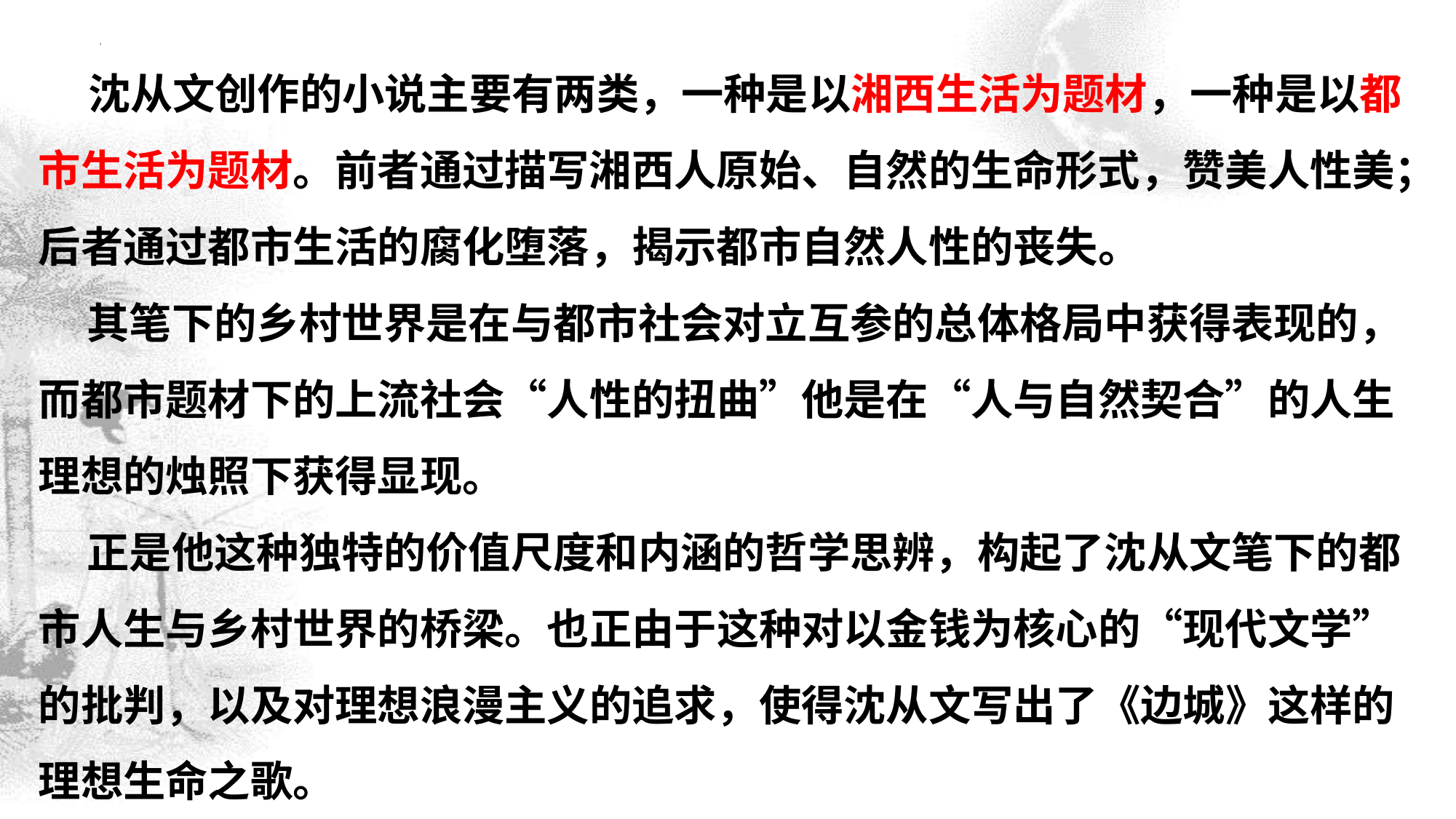

沈从文创作的小说主要有两类，一种是以湘西生活为题材，一种是以都市生活为题材。前者通过描写湘西人原始、自然的生命形式，赞美人性美；后者通过都市生活的腐化堕落，揭示都市自然人性的丧失。
    其笔下的乡村世界是在与都市社会对立互参的总体格局中获得表现的，而都市题材下的上流社会“人性的扭曲”他是在“人与自然契合”的人生理想的烛照下获得显现。
    正是他这种独特的价值尺度和内涵的哲学思辨，构起了沈从文笔下的都市人生与乡村世界的桥梁。也正由于这种对以金钱为核心的“现代文学”的批判，以及对理想浪漫主义的追求，使得沈从文写出了《边城》这样的理想生命之歌。